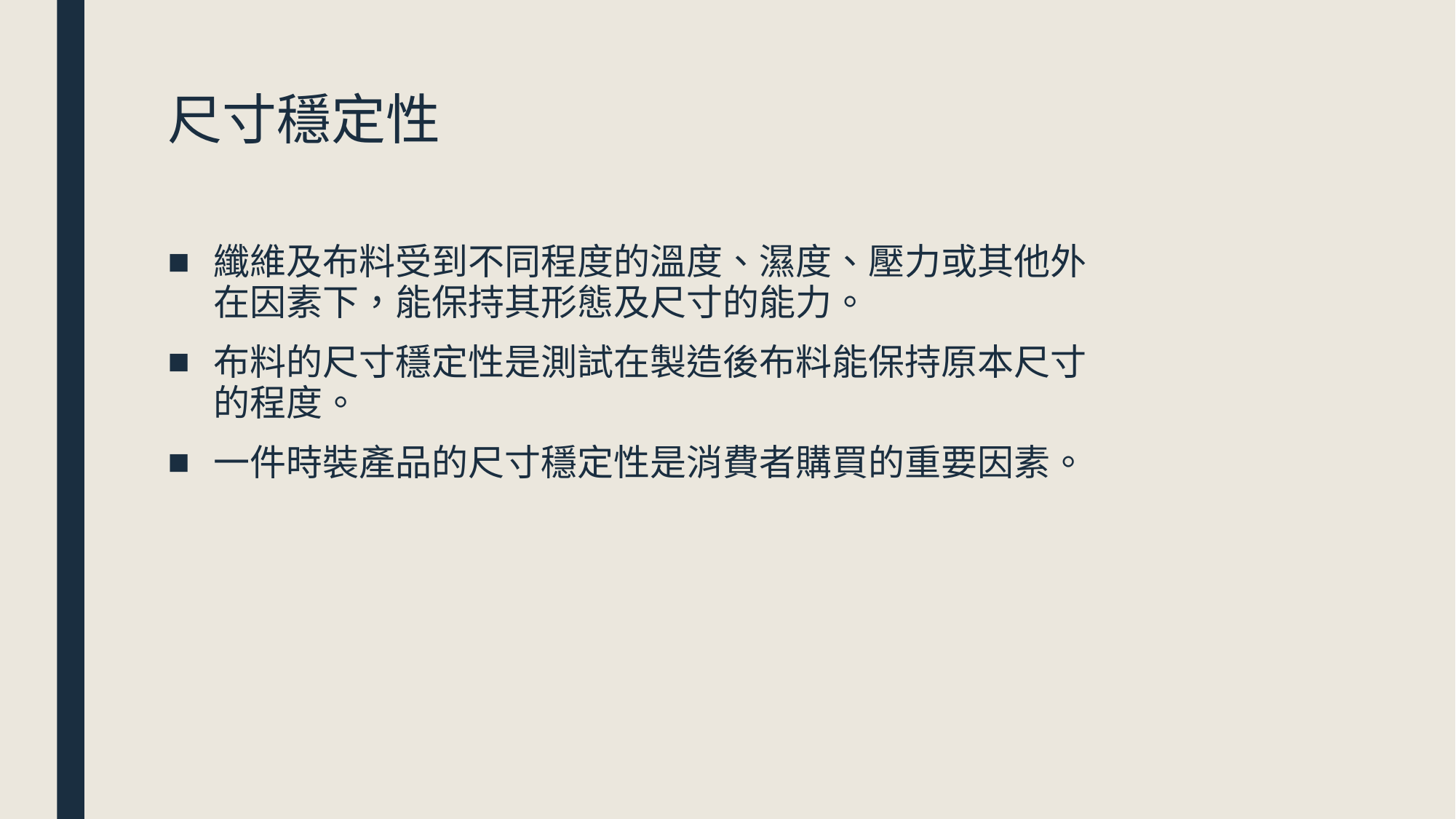

尺寸穩定性
纖維及布料受到不同程度的溫度、濕度、壓力或其他外在因素下，能保持其形態及尺寸的能力。
布料的尺寸穩定性是測試在製造後布料能保持原本尺寸的程度。
一件時裝產品的尺寸穩定性是消費者購買的重要因素。